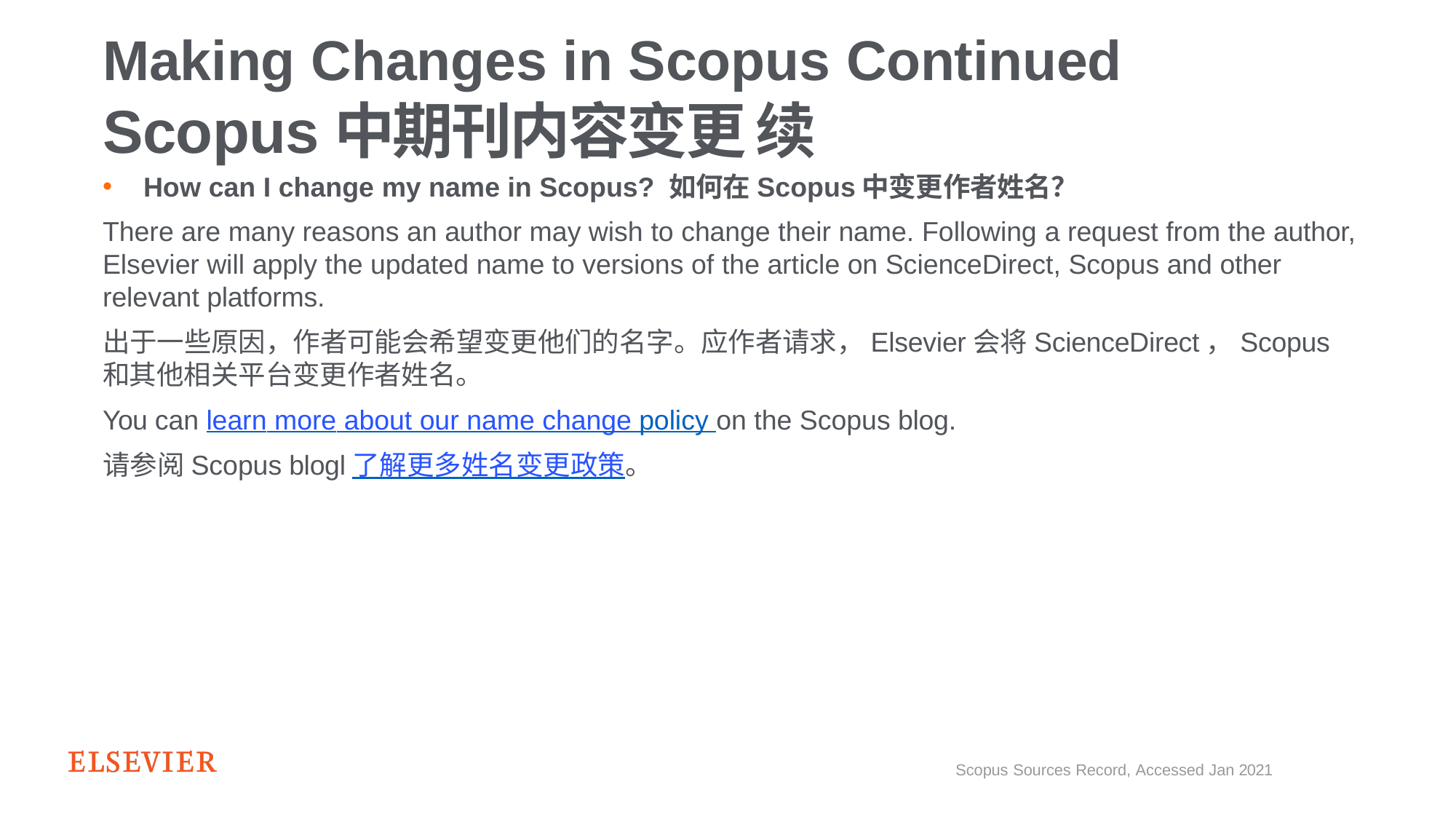

# Making Changes in Scopus Continued
Scopus中期刊内容变更 续
How can I change my name in Scopus? 如何在Scopus中变更作者姓名？
There are many reasons an author may wish to change their name. Following a request from the author, Elsevier will apply the updated name to versions of the article on ScienceDirect, Scopus and other relevant platforms.
出于一些原因，作者可能会希望变更他们的名字。应作者请求，Elsevier会将ScienceDirect，Scopus和其他相关平台变更作者姓名。
You can learn more about our name change policy on the Scopus blog.
请参阅Scopus blogl了解更多姓名变更政策。
Scopus Sources Record, Accessed Jan 2021